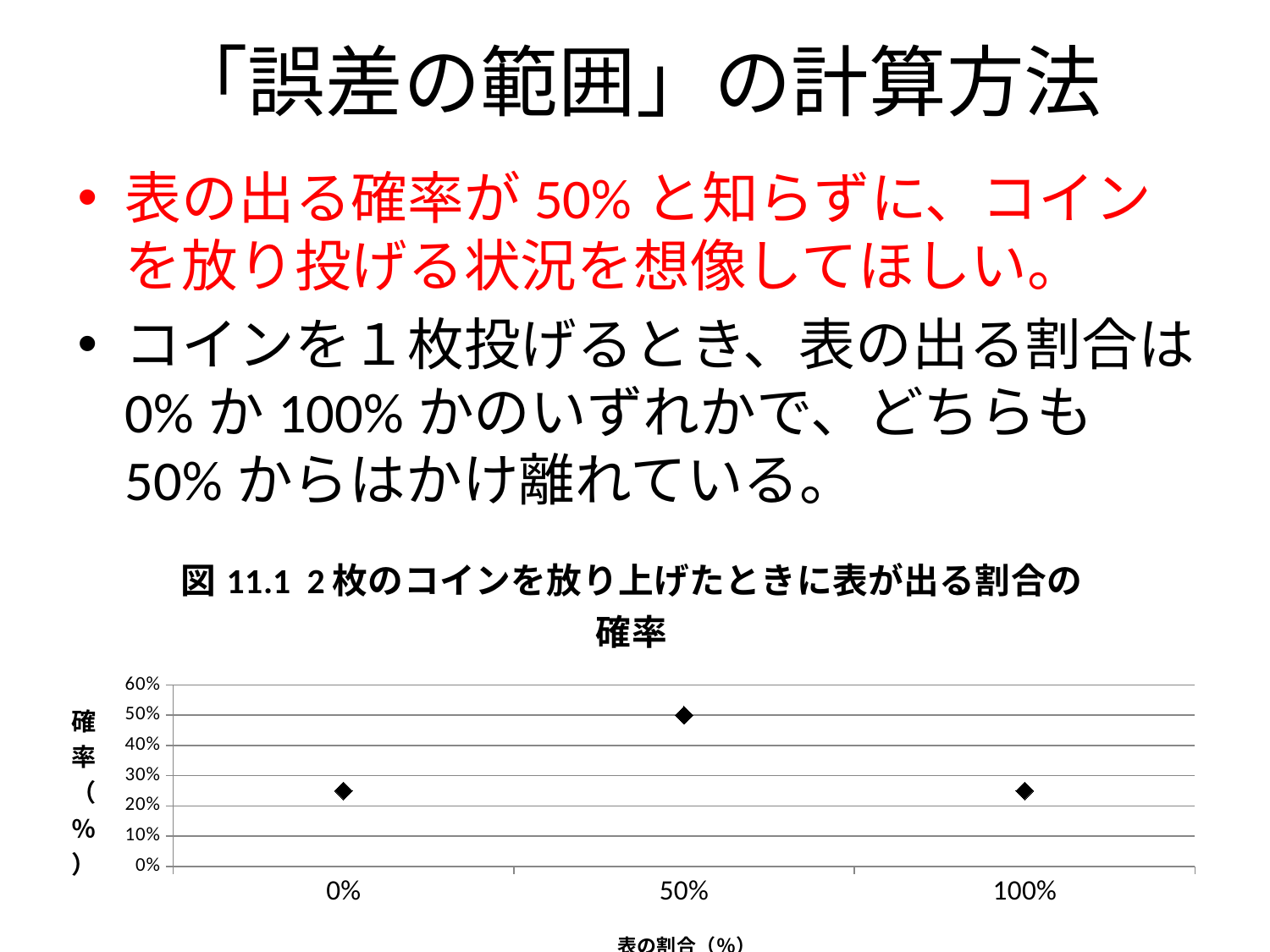

# 「誤差の範囲」の計算方法
表の出る確率が50%と知らずに、コインを放り投げる状況を想像してほしい。
コインを１枚投げるとき、表の出る割合は0%か100%かのいずれかで、どちらも50%からはかけ離れている。

### Chart: 図11.1  2枚のコインを放り上げたときに表が出る割合の確率

| Category | 確率(%) |
|---|---|
| 0 | 0.25 |
| 0.5 | 0.49999999999999994 |
| 1 | 0.25 |